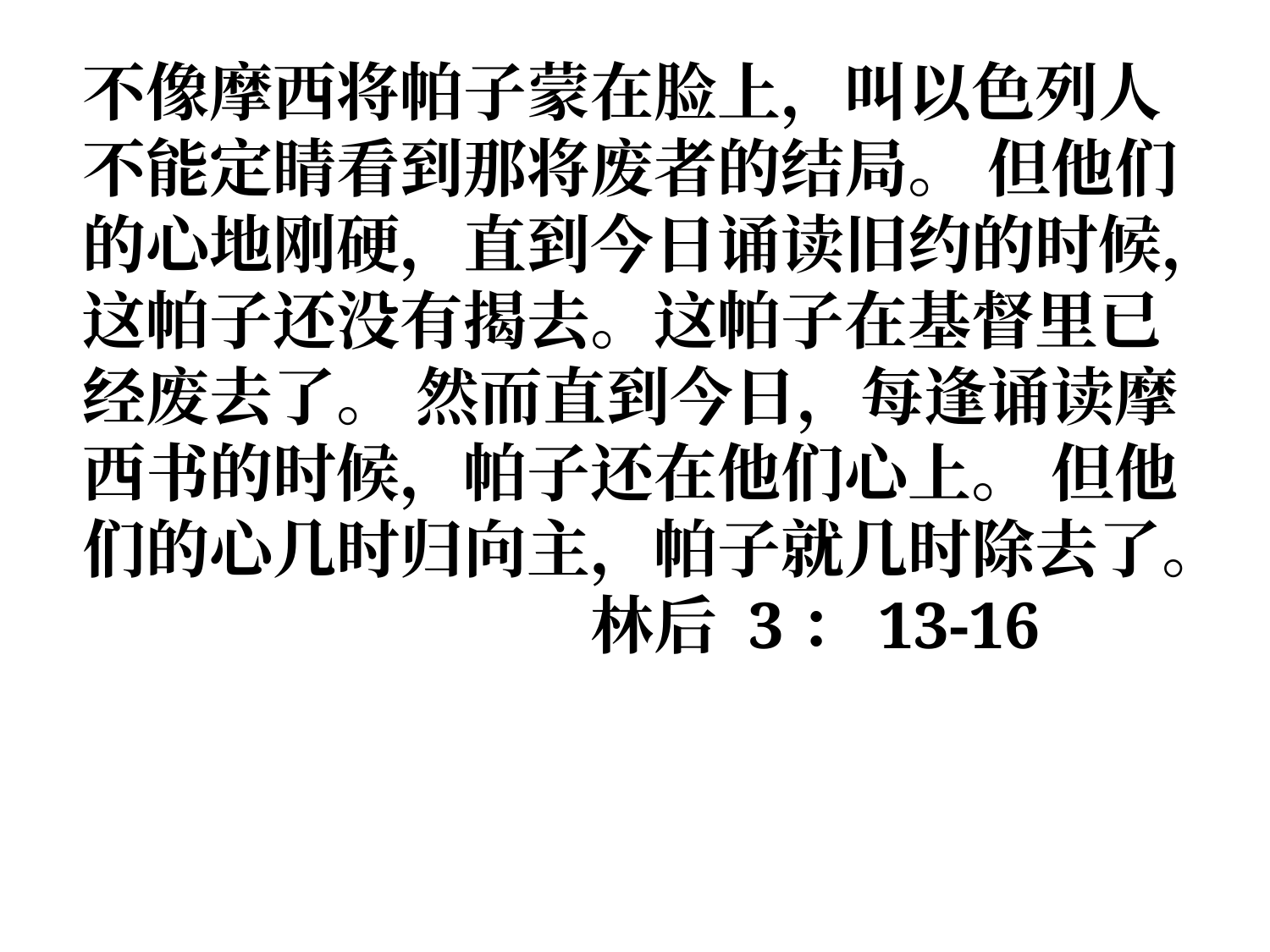

不像摩西将帕子蒙在脸上，叫以色列人不能定睛看到那将废者的结局。 但他们的心地刚硬，直到今日诵读旧约的时候，这帕子还没有揭去。这帕子在基督里已经废去了。 然而直到今日，每逢诵读摩西书的时候，帕子还在他们心上。 但他们的心几时归向主，帕子就几时除去了。 				林后 3：13-16